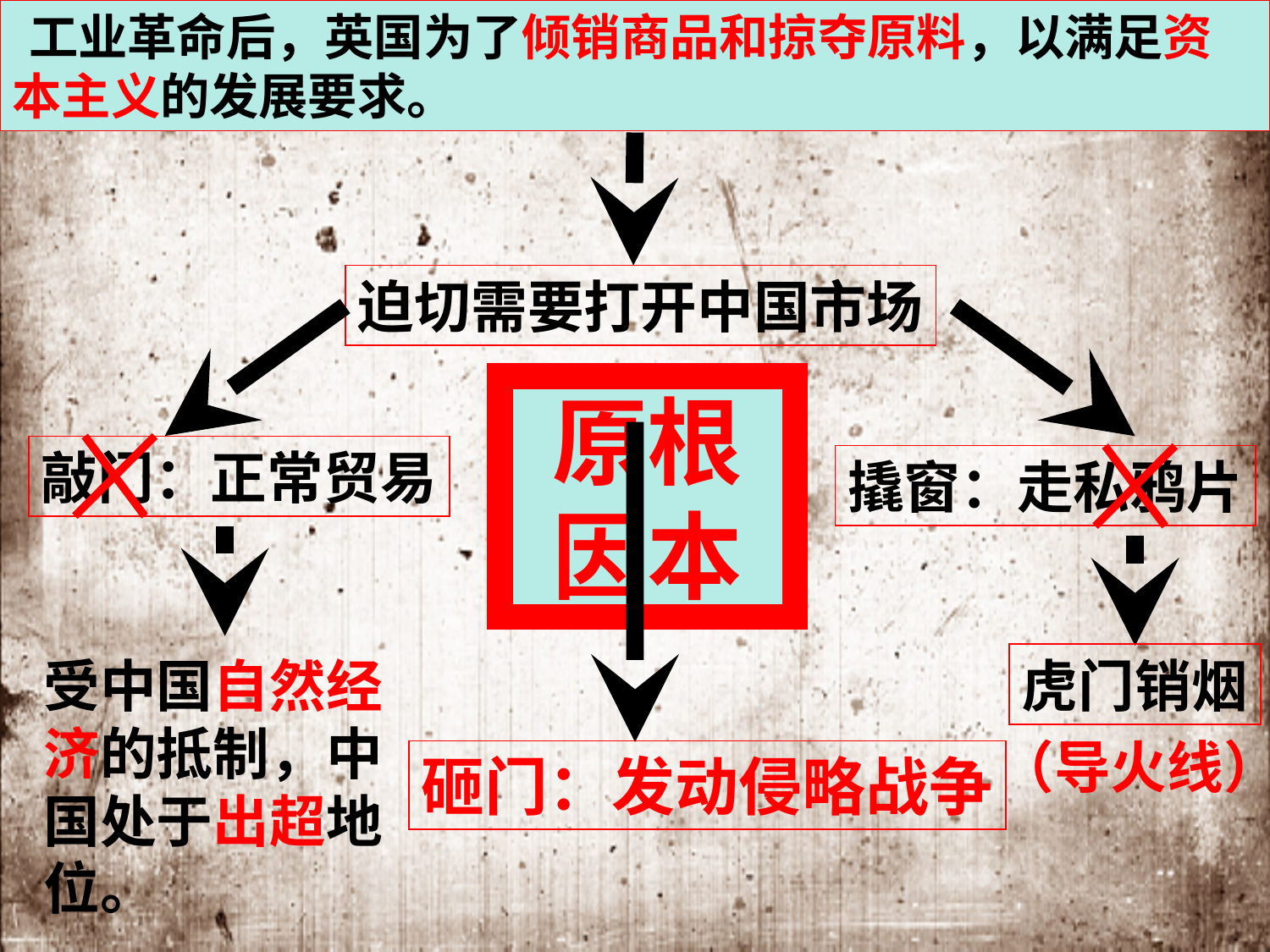

工业革命后，英国为了倾销商品和掠夺原料，以满足资本主义的发展要求。

迫切需要打开中国市场

原根
因本

敲门：正常贸易

撬窗：走私鸦片

虎门销烟
受中国自然经济的抵制，中国处于出超地位。
（导火线）
砸门：发动侵略战争